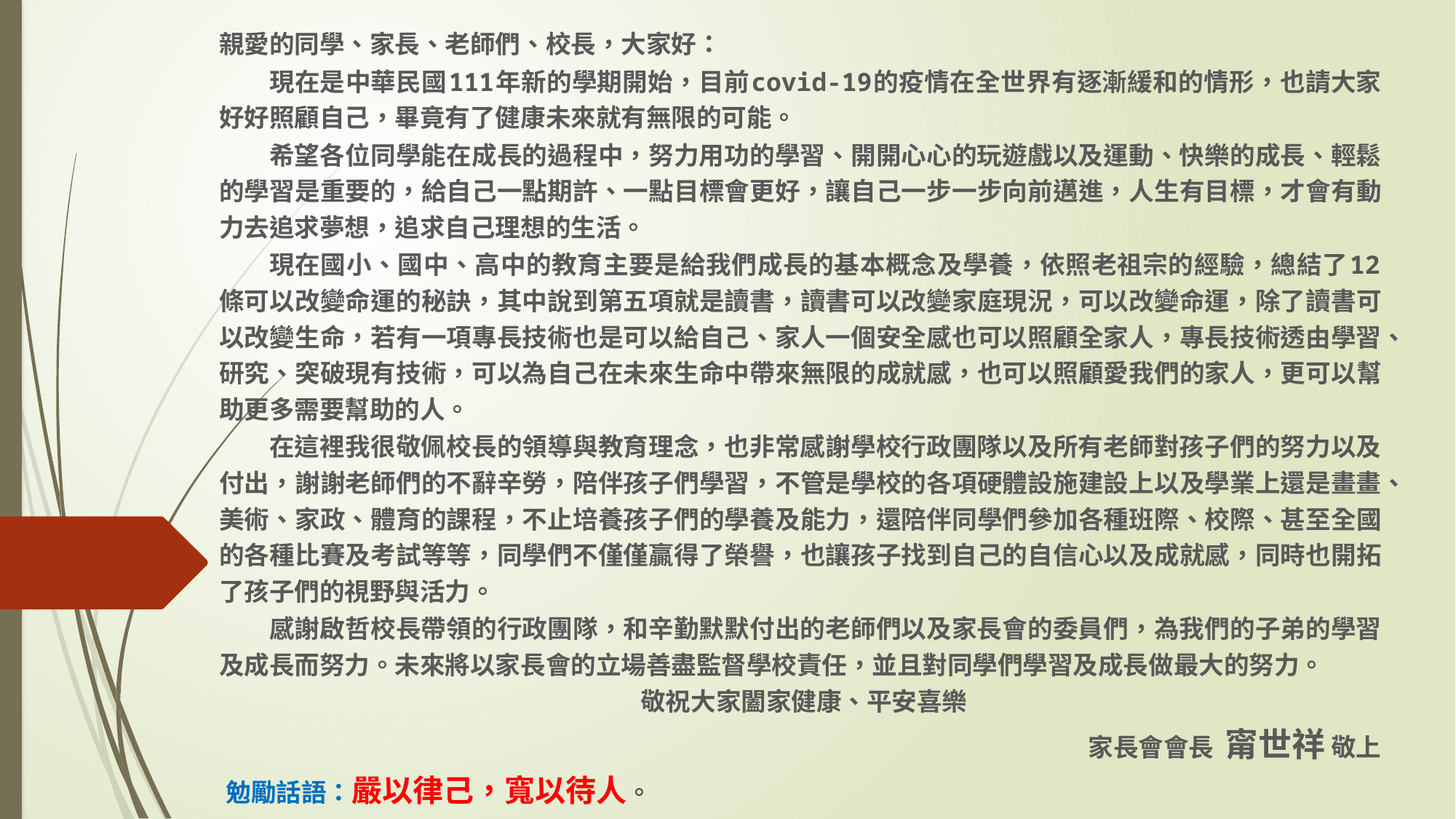

親愛的同學、家長、老師們、校長，大家好：
現在是中華民國111年新的學期開始，目前covid-19的疫情在全世界有逐漸緩和的情形，也請大家好好照顧自己，畢竟有了健康未來就有無限的可能。
希望各位同學能在成長的過程中，努力用功的學習、開開心心的玩遊戲以及運動、快樂的成長、輕鬆的學習是重要的，給自己一點期許、一點目標會更好，讓自己一步一步向前邁進，人生有目標，才會有動力去追求夢想，追求自己理想的生活。
現在國小、國中、高中的教育主要是給我們成長的基本概念及學養，依照老祖宗的經驗，總結了12條可以改變命運的秘訣，其中說到第五項就是讀書，讀書可以改變家庭現況，可以改變命運，除了讀書可以改變生命，若有一項專長技術也是可以給自己、家人一個安全感也可以照顧全家人，專長技術透由學習、研究、突破現有技術，可以為自己在未來生命中帶來無限的成就感，也可以照顧愛我們的家人，更可以幫助更多需要幫助的人。
在這裡我很敬佩校長的領導與教育理念，也非常感謝學校行政團隊以及所有老師對孩子們的努力以及付出，謝謝老師們的不辭辛勞，陪伴孩子們學習，不管是學校的各項硬體設施建設上以及學業上還是畫畫、美術、家政、體育的課程，不止培養孩子們的學養及能力，還陪伴同學們參加各種班際、校際、甚至全國的各種比賽及考試等等，同學們不僅僅贏得了榮譽，也讓孩子找到自己的自信心以及成就感，同時也開拓了孩子們的視野與活力。
感謝啟哲校長帶領的行政團隊，和辛勤默默付出的老師們以及家長會的委員們，為我們的子弟的學習及成長而努力。未來將以家長會的立場善盡監督學校責任，並且對同學們學習及成長做最大的努力。
 敬祝大家闔家健康、平安喜樂
家長會會長  甯世祥 敬上
 勉勵話語：嚴以律己，寬以待人。